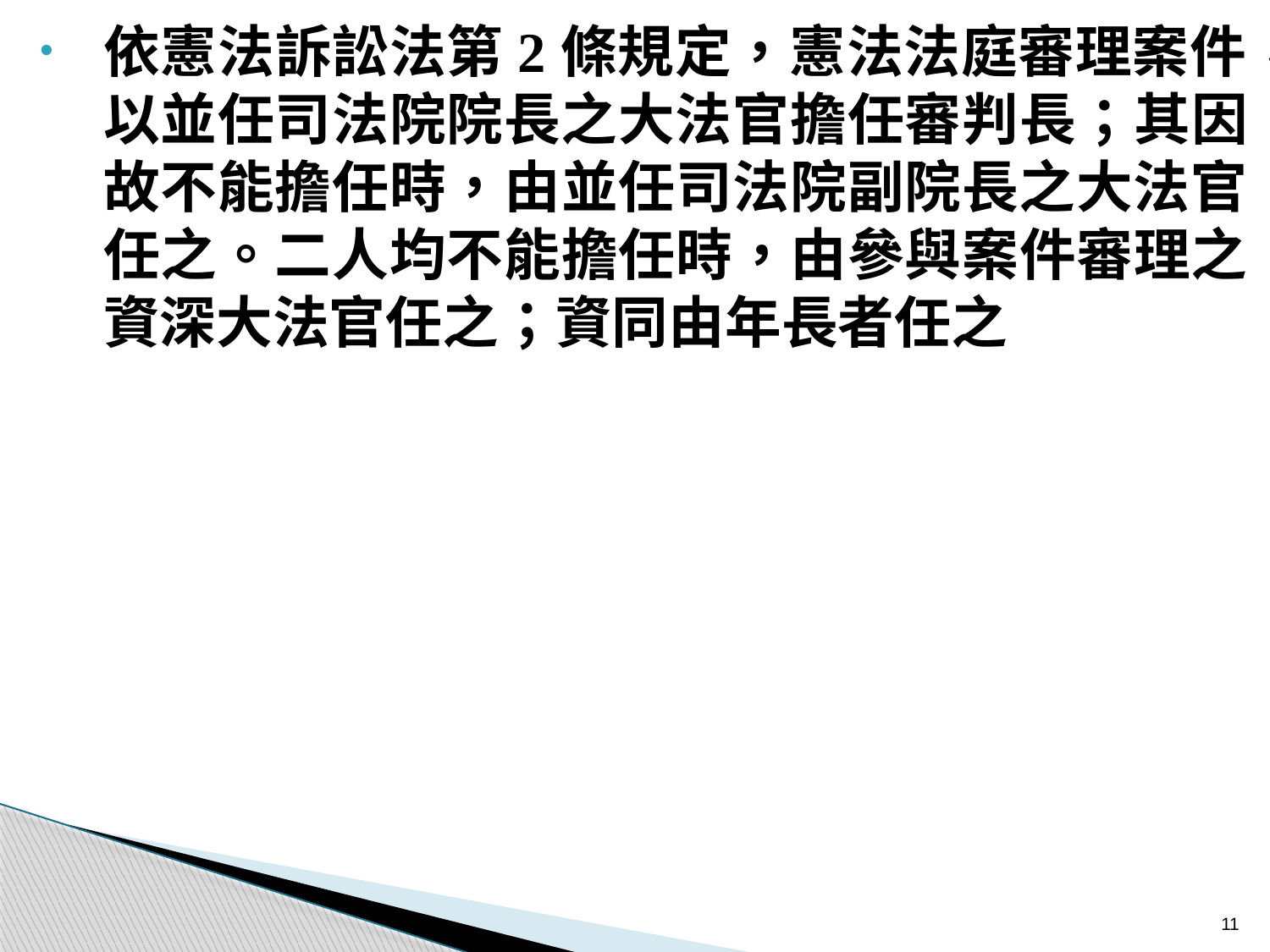

依憲法訴訟法第2條規定，憲法法庭審理案件，以並任司法院院長之大法官擔任審判長；其因故不能擔任時，由並任司法院副院長之大法官任之。二人均不能擔任時，由參與案件審理之資深大法官任之；資同由年長者任之

11